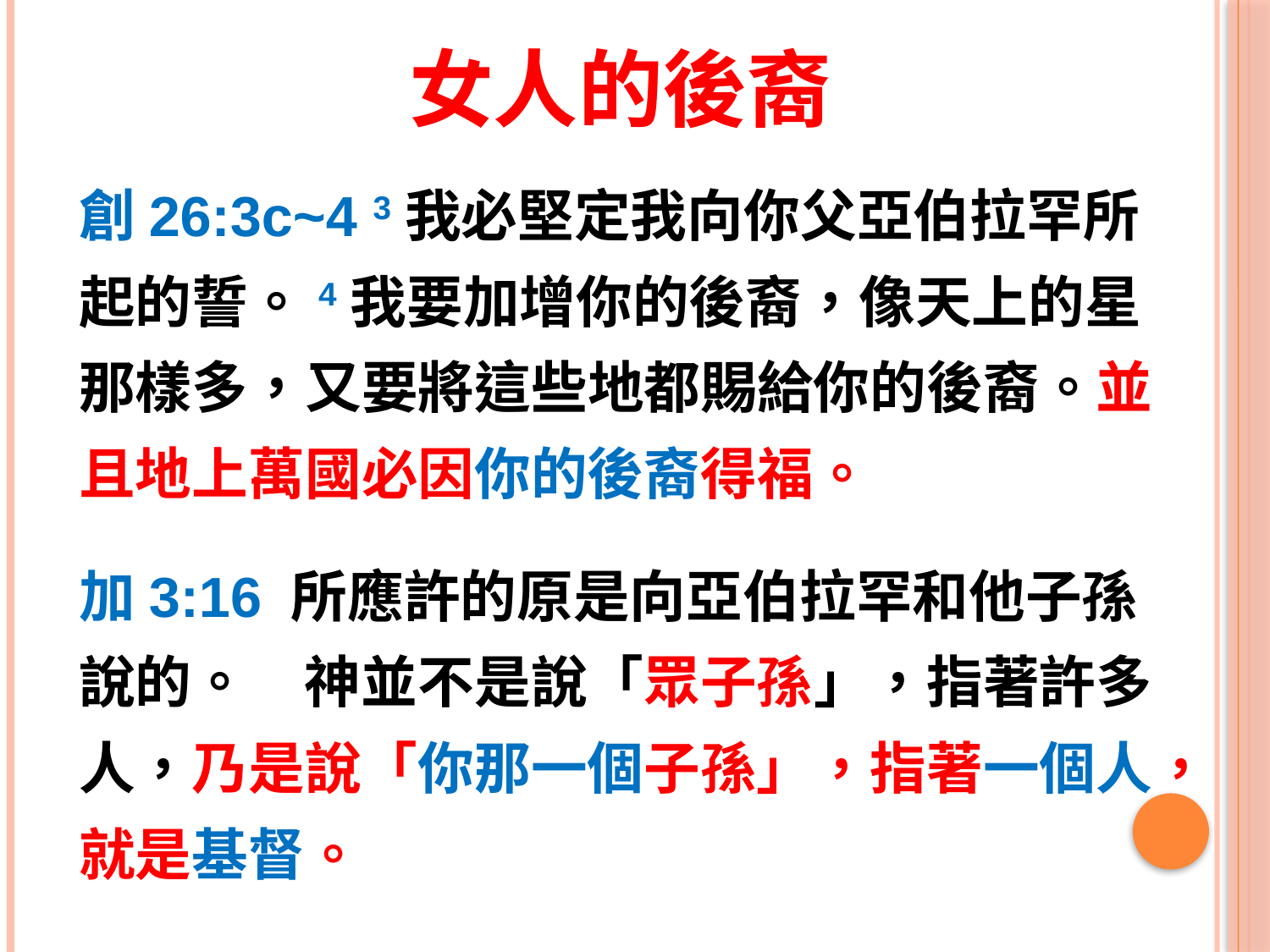

# 女人的後裔
創26:3c~4 3我必堅定我向你父亞伯拉罕所
起的誓。4我要加增你的後裔，像天上的星
那樣多，又要將這些地都賜給你的後裔。並
且地上萬國必因你的後裔得福。
加3:16 所應許的原是向亞伯拉罕和他子孫
說的。　神並不是說「眾子孫」，指著許多
人，乃是說「你那一個子孫」，指著一個人，
就是基督。